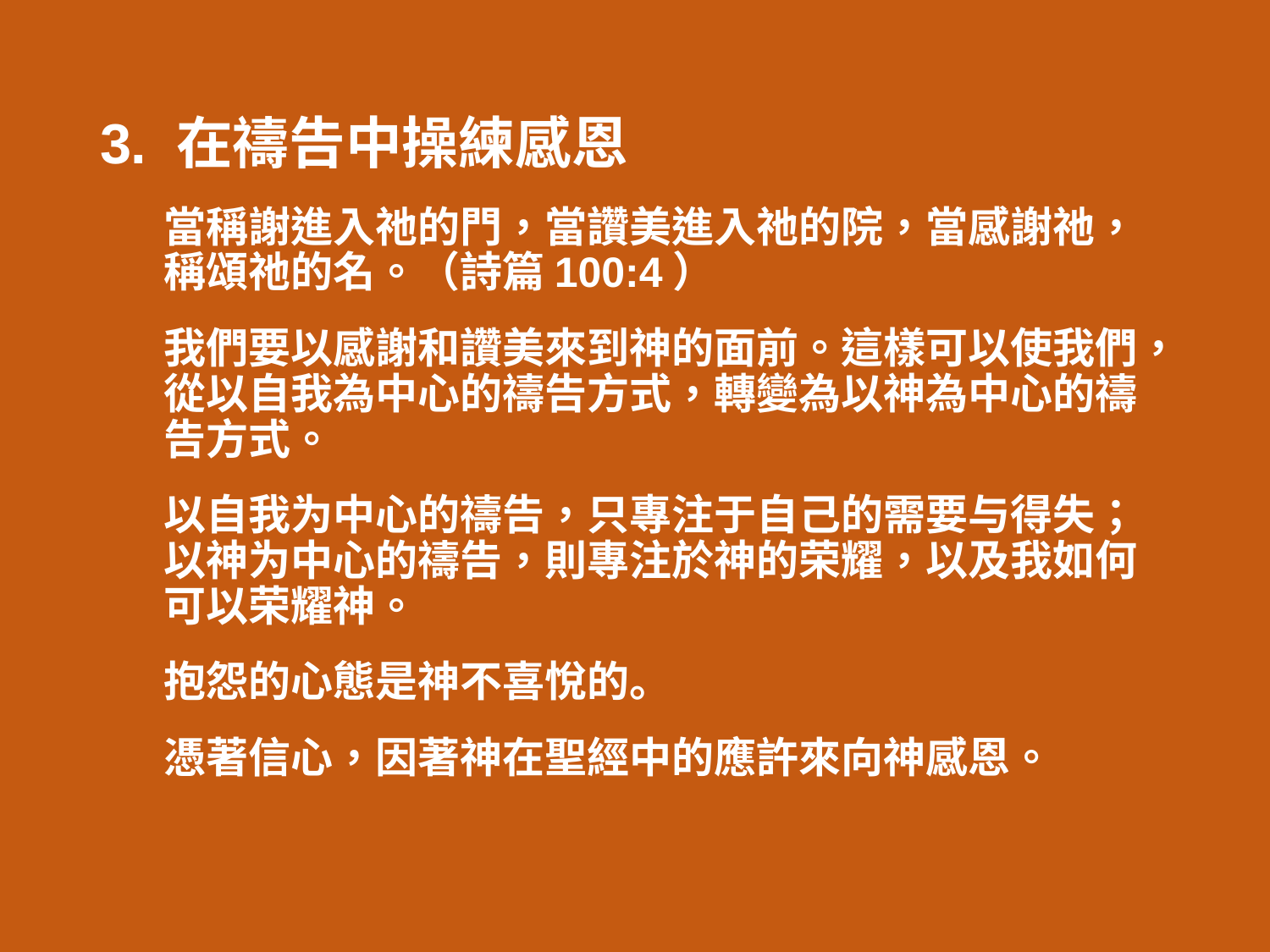

3. 在禱告中操練感恩
當稱謝進入祂的門，當讚美進入祂的院，當感謝祂，稱頌祂的名。（詩篇100:4）
我們要以感謝和讚美來到神的面前。這樣可以使我們，從以自我為中心的禱告方式，轉變為以神為中心的禱告方式。
以自我为中心的禱告，只專注于自己的需要与得失；以神为中心的禱告，則專注於神的荣耀，以及我如何可以荣耀神。
抱怨的心態是神不喜悅的。
憑著信心，因著神在聖經中的應許來向神感恩。